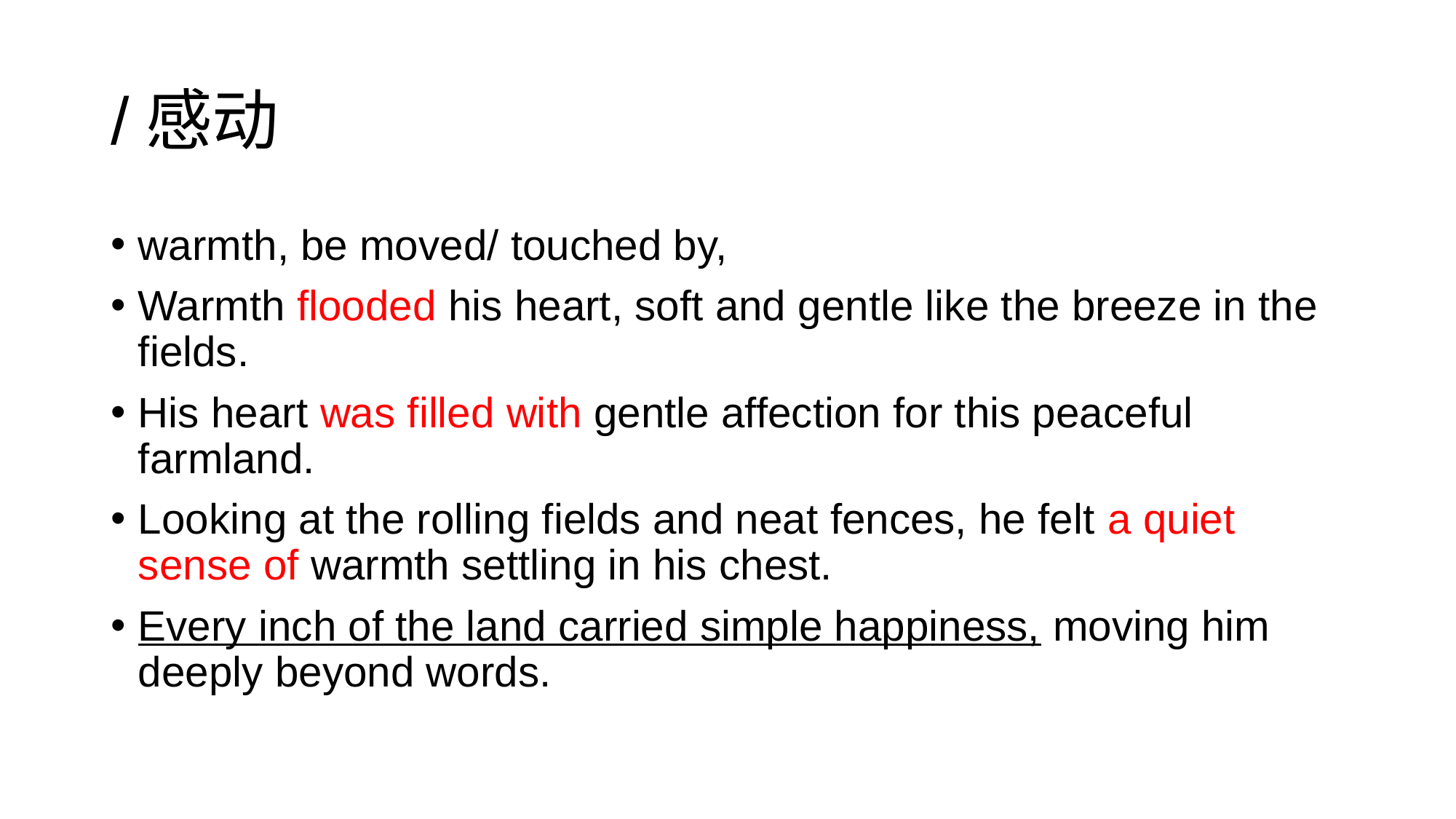

# /感动
warmth, be moved/ touched by,
Warmth flooded his heart, soft and gentle like the breeze in the fields.
His heart was filled with gentle affection for this peaceful farmland.
Looking at the rolling fields and neat fences, he felt a quiet sense of warmth settling in his chest.
Every inch of the land carried simple happiness, moving him deeply beyond words.